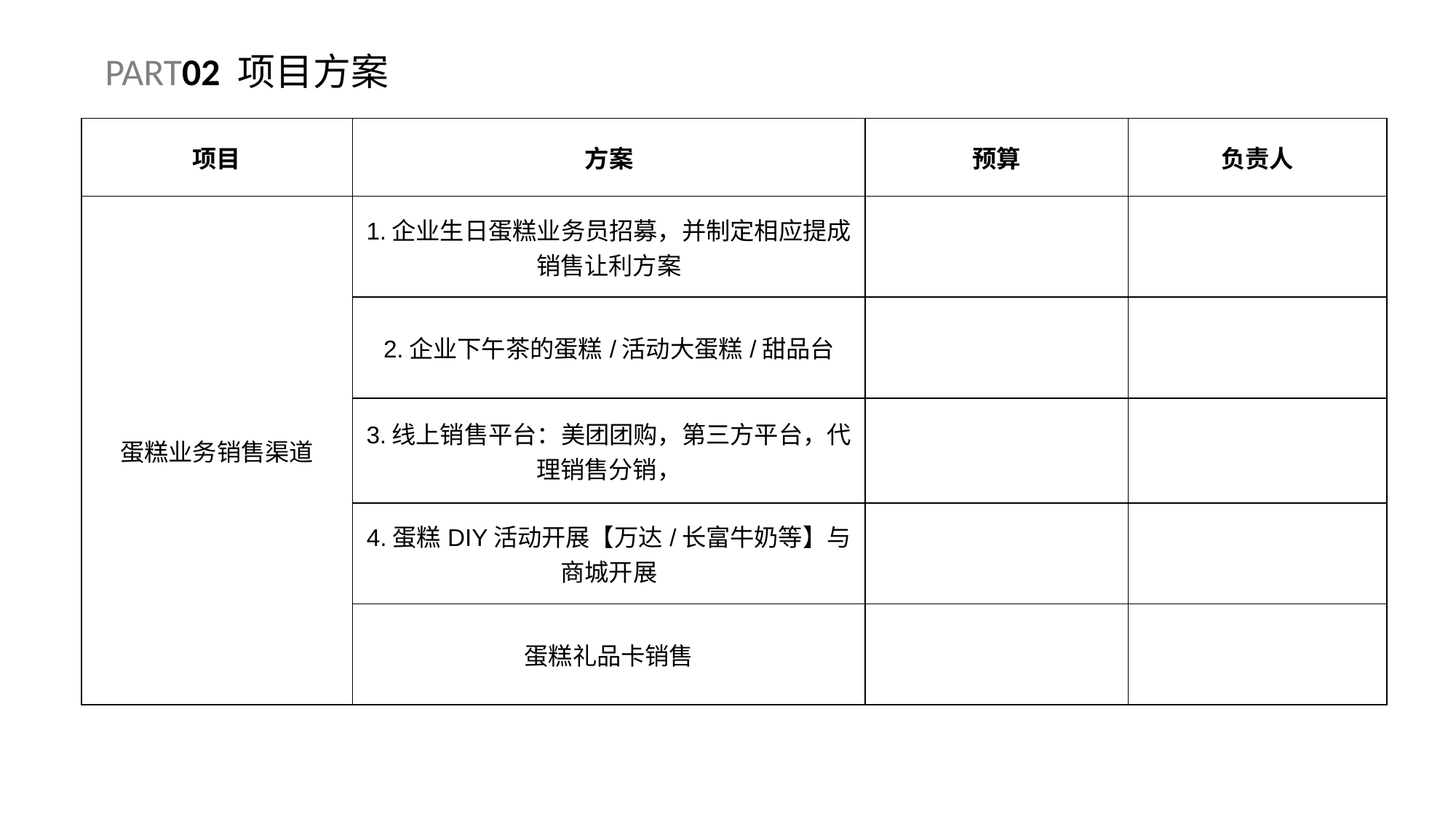

PART02 项目方案
| 项目 | 方案 | 预算 | 负责人 |
| --- | --- | --- | --- |
| 蛋糕业务销售渠道 | 1.企业生日蛋糕业务员招募，并制定相应提成销售让利方案 |  |  |
|  | 2.企业下午茶的蛋糕/活动大蛋糕/甜品台 |  |  |
|  | 3.线上销售平台：美团团购，第三方平台，代理销售分销， |  |  |
|  | 4.蛋糕DIY活动开展【万达/长富牛奶等】与商城开展 |  |  |
|  | 蛋糕礼品卡销售 |  |  |